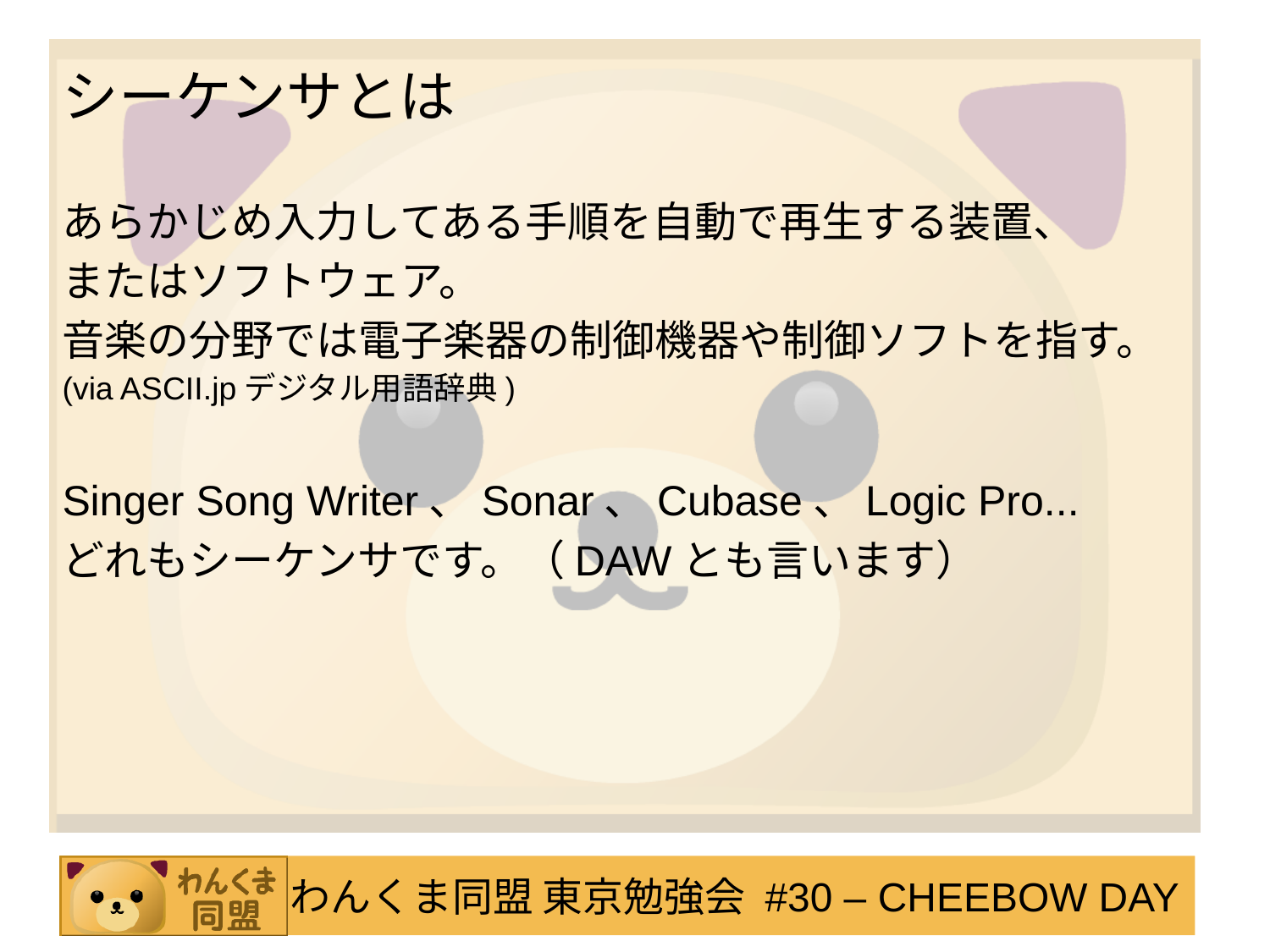

シーケンサとは
あらかじめ入力してある手順を自動で再生する装置、
またはソフトウェア。
音楽の分野では電子楽器の制御機器や制御ソフトを指す。
(via ASCII.jpデジタル用語辞典)

Singer Song Writer、Sonar、Cubase、Logic Pro...
どれもシーケンサです。（DAWとも言います）